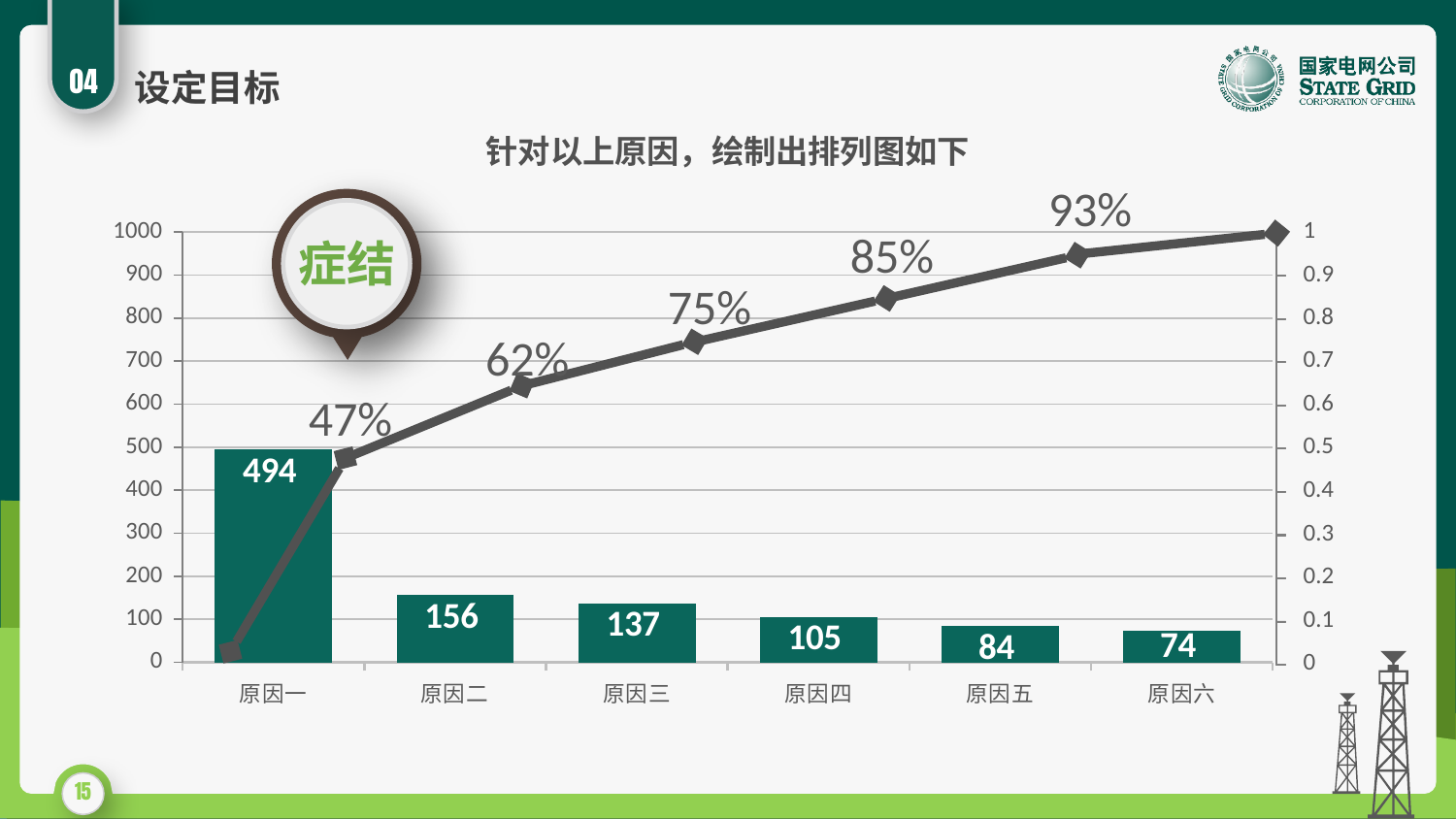

04
设定目标
针对以上原因，绘制出排列图如下
93%

症结

### Chart

| Category | 3-5月合计数量 |
|---|---|
| 原因一 | 494.0 |
| 原因二 | 156.0 |
| 原因三 | 137.0 |
| 原因四 | 105.0 |
| 原因五 | 84.0 |
| 原因六 | 74.0 |
1

0.9
0.8
0.7
0.6
0.5
0.4
0.3
0.2
0.1
0
85%
75%
62%
47%
15